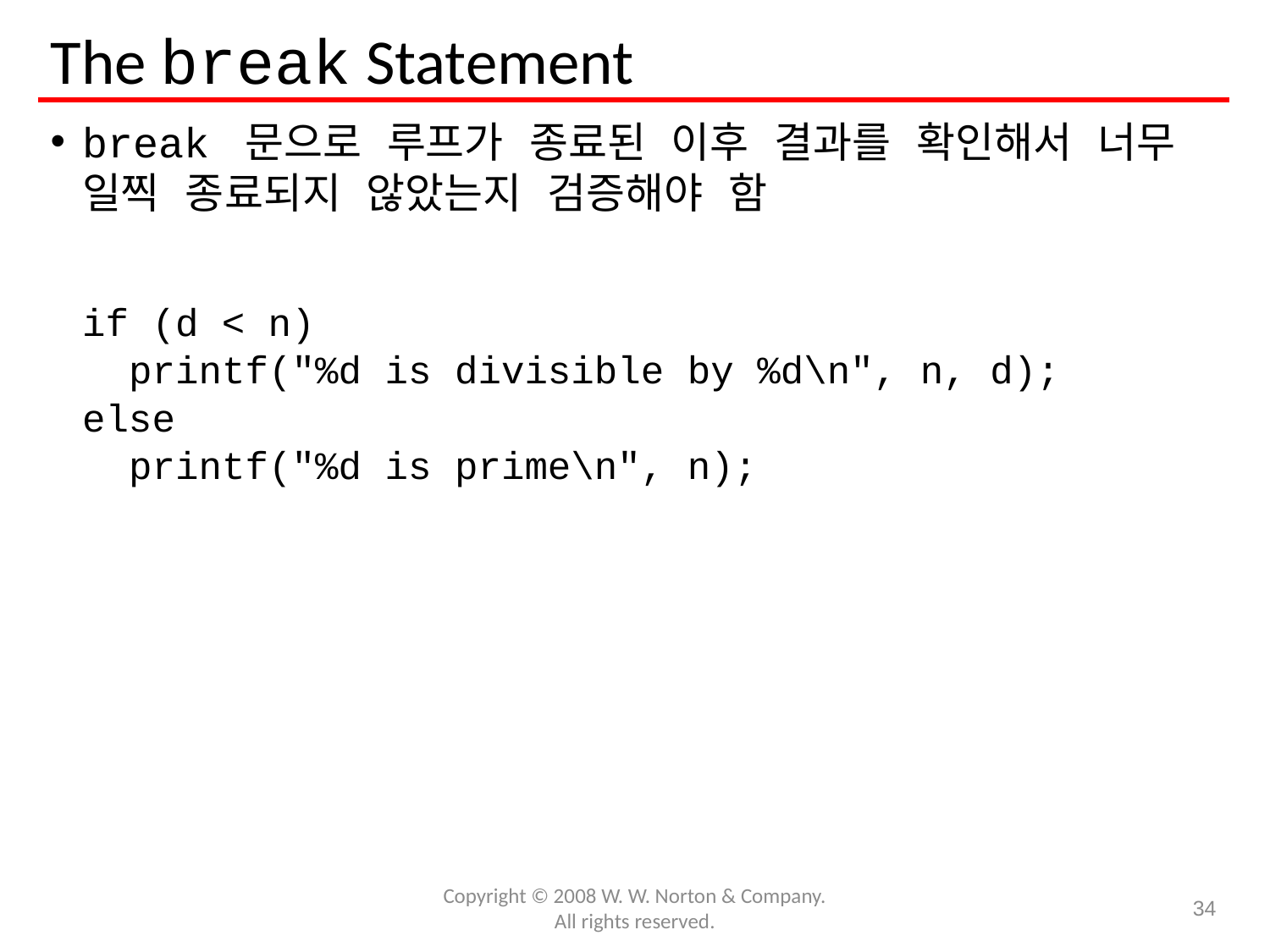

# The break Statement
break 문으로 루프가 종료된 이후 결과를 확인해서 너무 일찍 종료되지 않았는지 검증해야 함

	if (d < n)
	  printf("%d is divisible by %d\n", n, d);
	else
	  printf("%d is prime\n", n);
Copyright © 2008 W. W. Norton & Company.
All rights reserved.
34